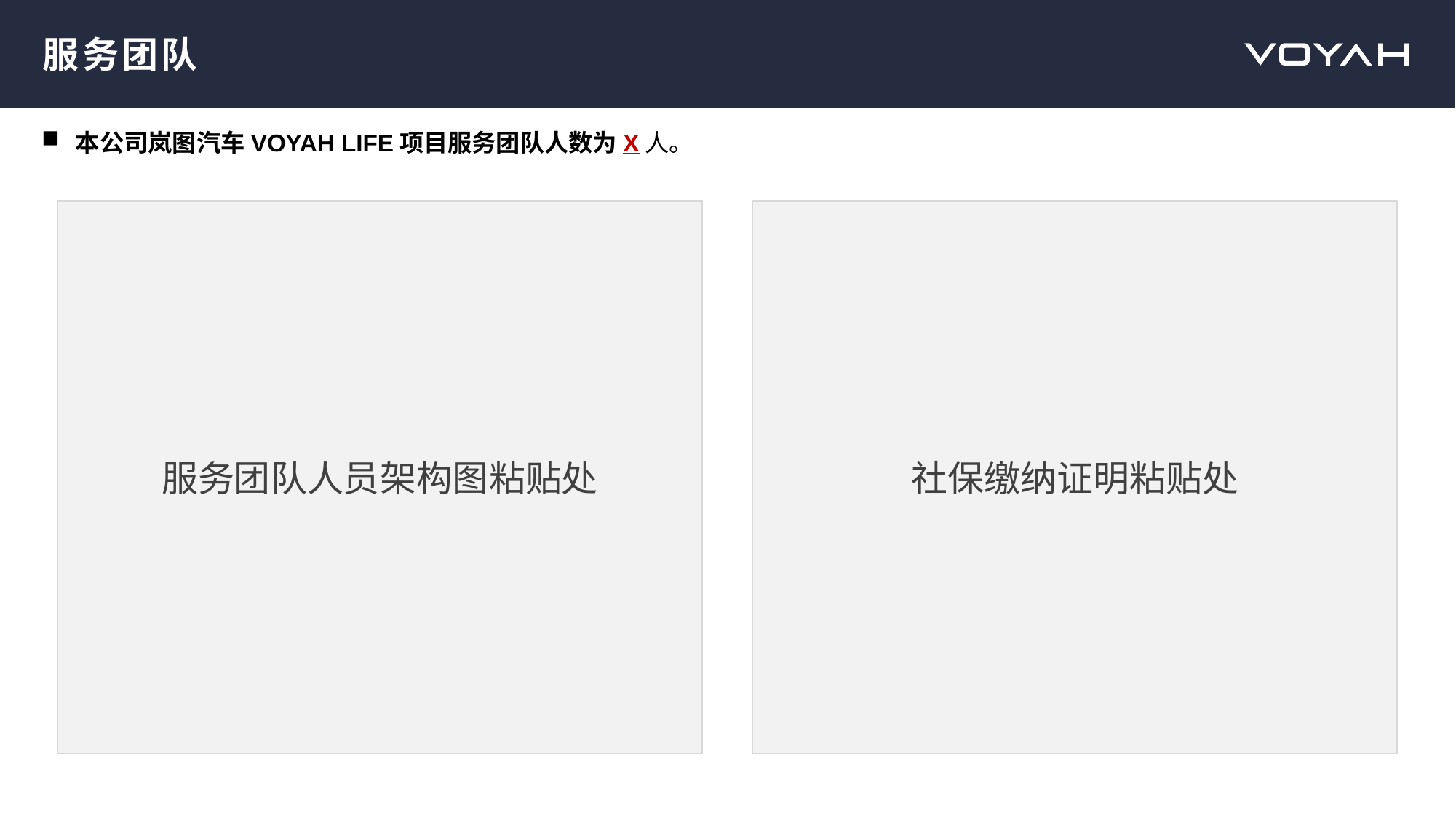

# 服务团队
本公司岚图汽车VOYAH LIFE项目服务团队人数为X人。
服务团队人员架构图粘贴处
社保缴纳证明粘贴处